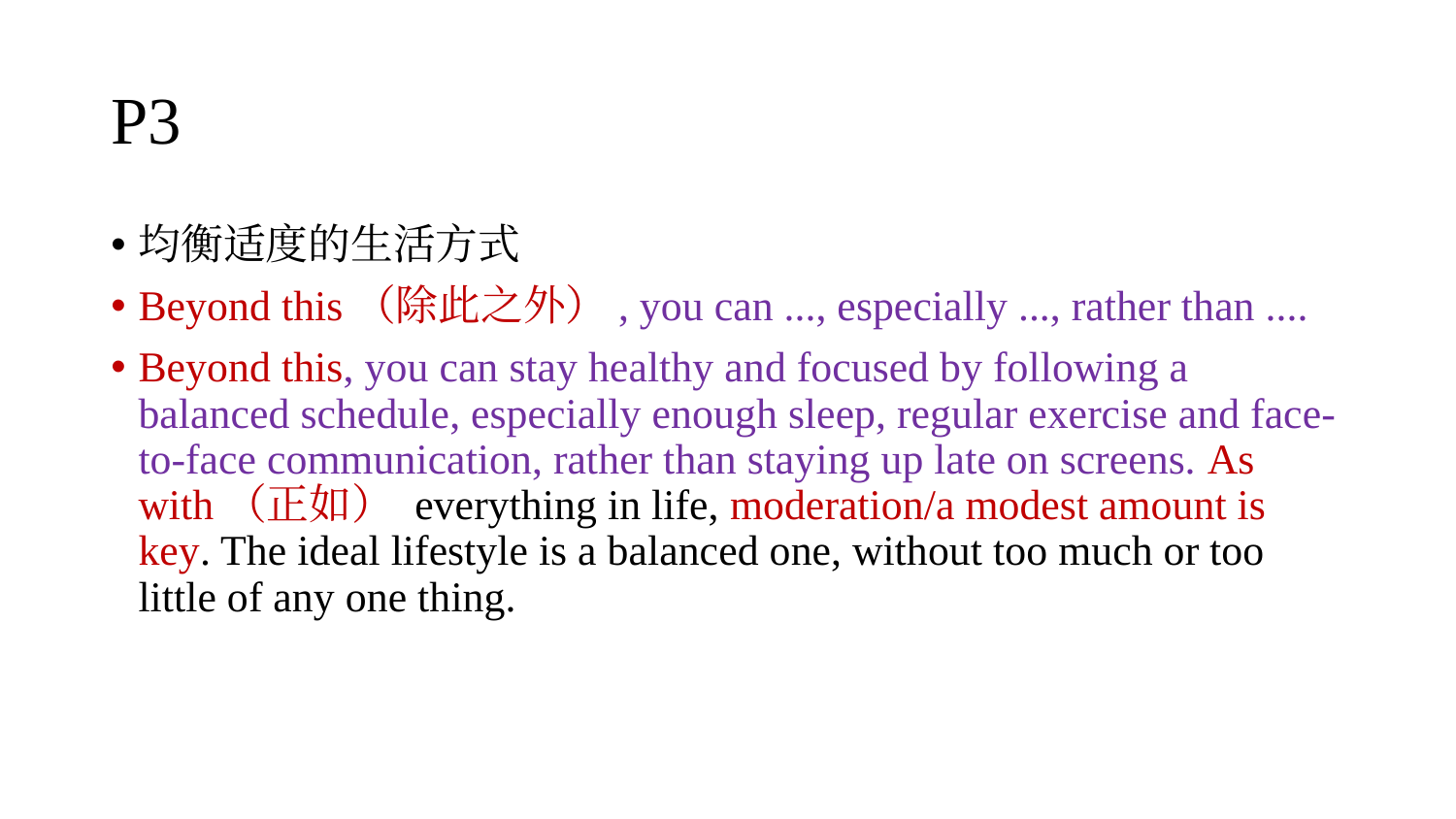

# P3
均衡适度的生活方式
Beyond this（除此之外）, you can ..., especially ..., rather than ....
Beyond this, you can stay healthy and focused by following a balanced schedule, especially enough sleep, regular exercise and face-to-face communication, rather than staying up late on screens. As with（正如） everything in life, moderation/a modest amount is key. The ideal lifestyle is a balanced one, without too much or too little of any one thing.